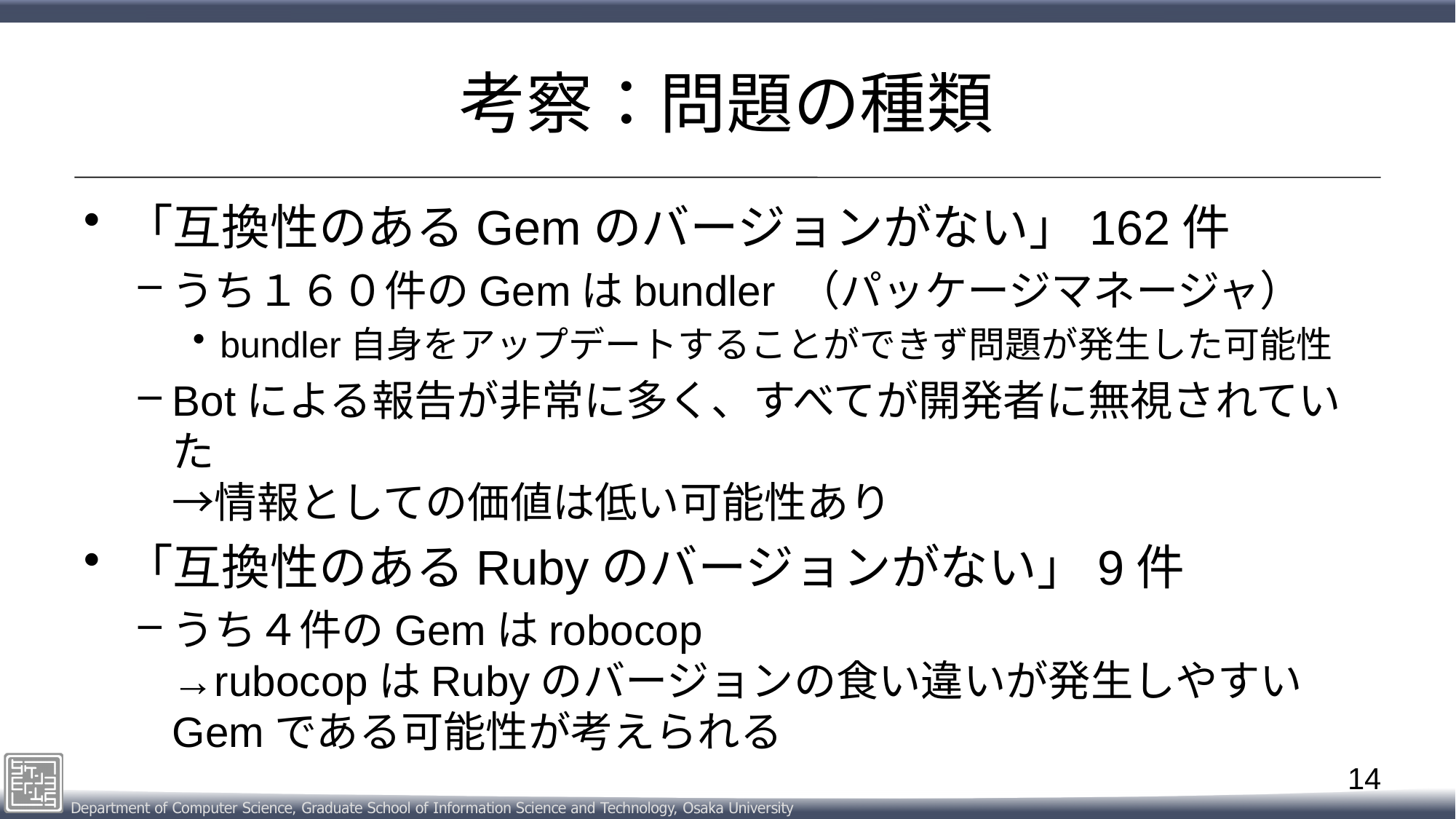

# 考察：問題の種類
「互換性のあるGemのバージョンがない」162件
うち１６０件のGemはbundler （パッケージマネージャ）
bundler自身をアップデートすることができず問題が発生した可能性
Botによる報告が非常に多く、すべてが開発者に無視されていた
→情報としての価値は低い可能性あり
「互換性のあるRubyのバージョンがない」9件
うち４件のGemはrobocop
→rubocopはRubyのバージョンの食い違いが発生しやすいGemである可能性が考えられる
14